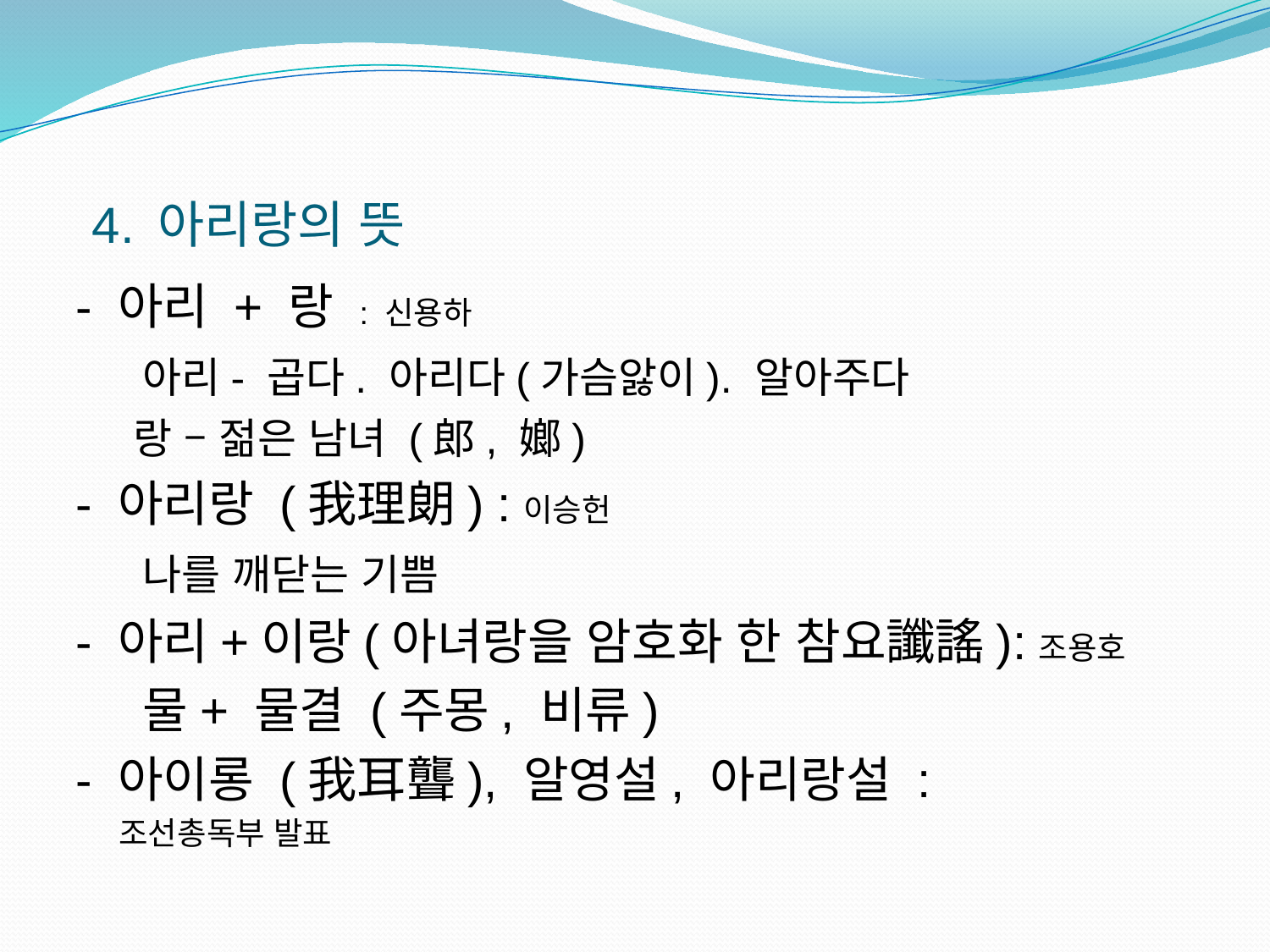

# 4. 아리랑의 뜻
- 아리 + 랑 : 신용하
    아리- 곱다. 아리다(가슴앓이). 알아주다
    랑 – 젊은 남녀 (郎, 嫏)
- 아리랑 (我理朗) :이승헌
    나를 깨닫는 기쁨
- 아리+이랑(아녀랑을 암호화 한 참요讖謠):조용호
    물+ 물결 (주몽, 비류)
- 아이롱 (我耳聾), 알영설, 아리랑설 :
    조선총독부 발표